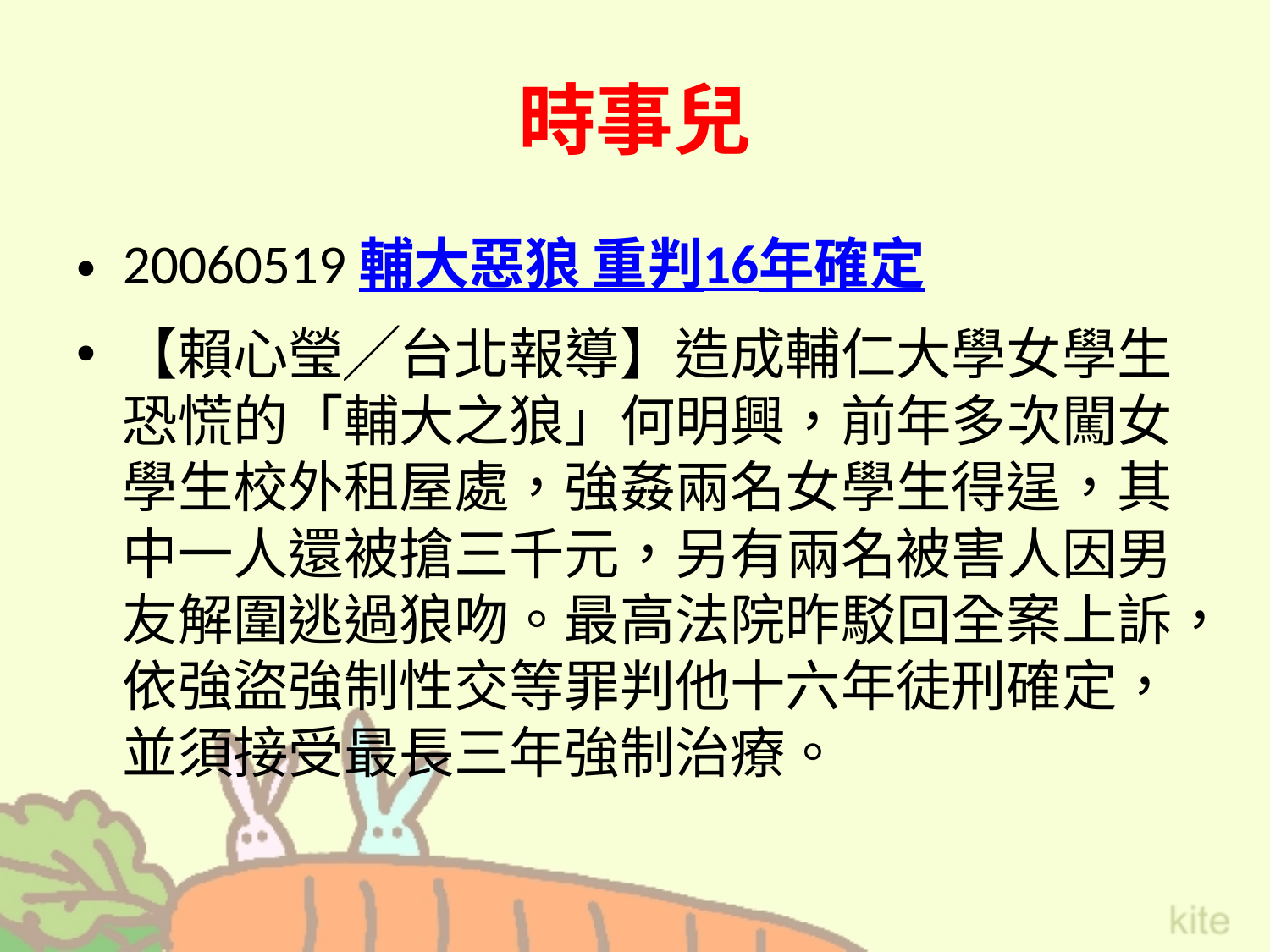

# 時事兒
20060519輔大惡狼 重判16年確定
【賴心瑩╱台北報導】造成輔仁大學女學生恐慌的「輔大之狼」何明興，前年多次闖女學生校外租屋處，強姦兩名女學生得逞，其中一人還被搶三千元，另有兩名被害人因男友解圍逃過狼吻。最高法院昨駁回全案上訴，依強盜強制性交等罪判他十六年徒刑確定，並須接受最長三年強制治療。